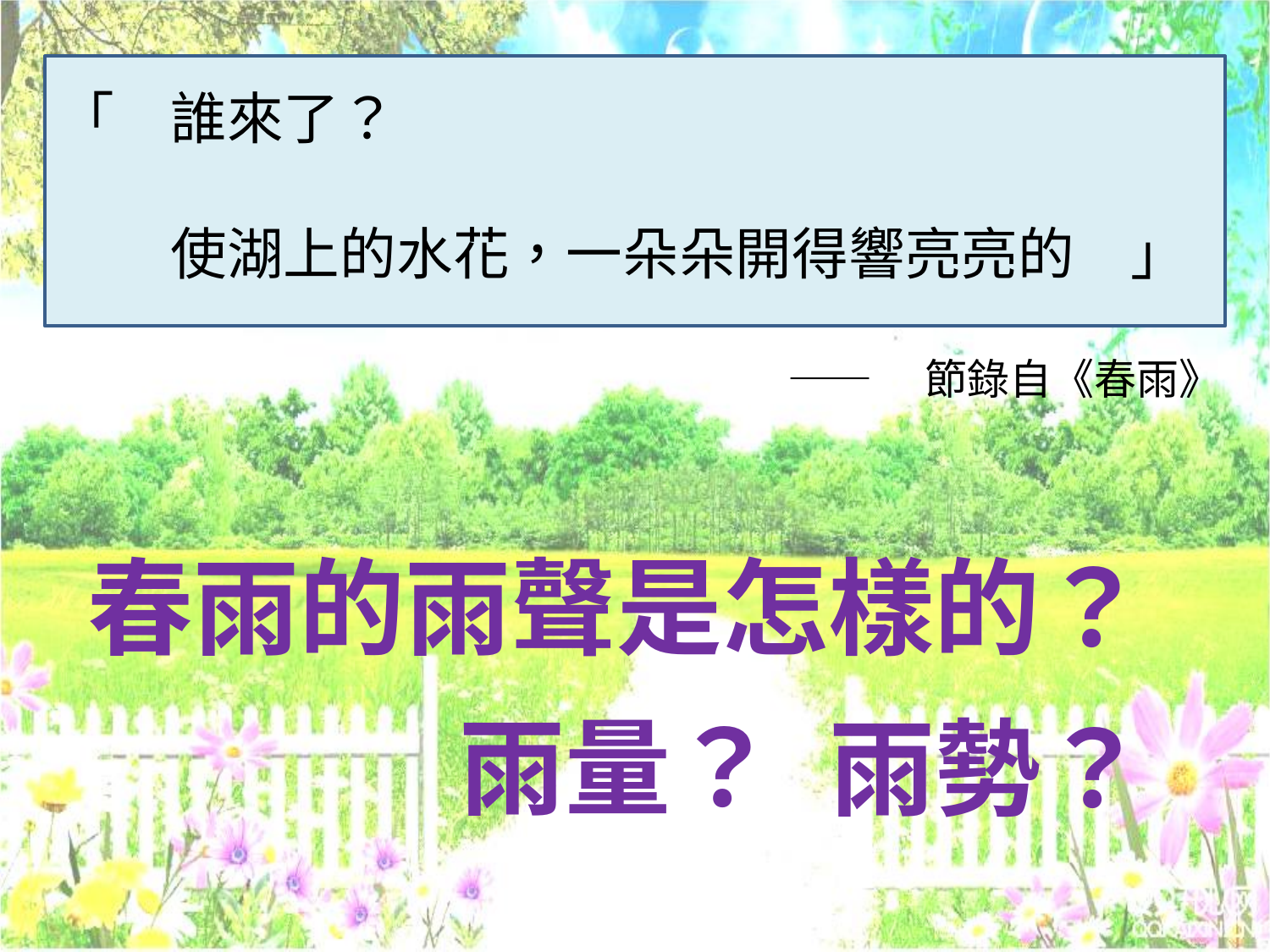

「　誰來了？
　　使湖上的水花，一朵朵開得響亮亮的　」
——　節錄自《春雨》
春雨的雨聲是怎樣的？
雨量？
雨勢？